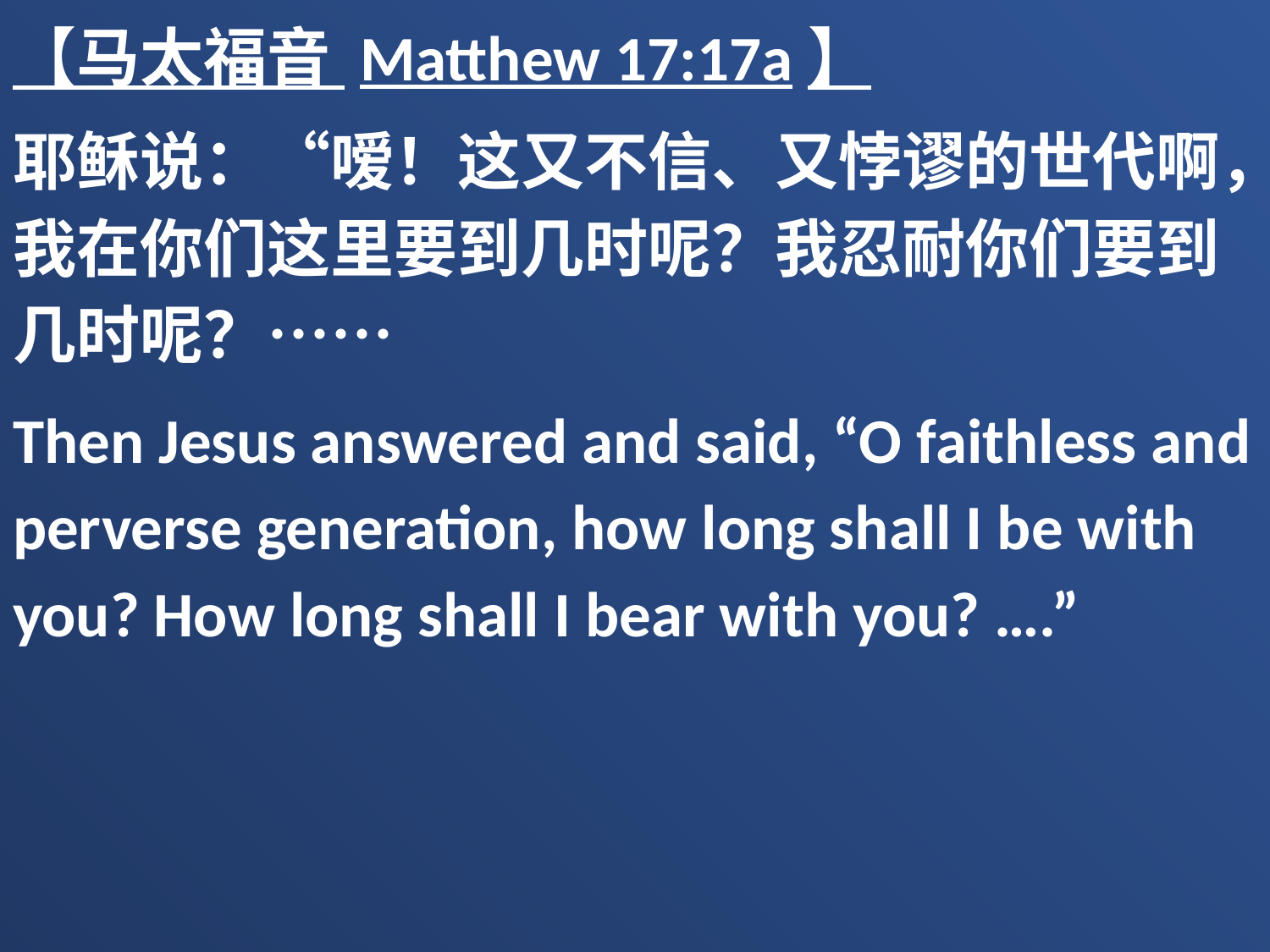

【马太福音 Matthew 17:17a】
耶稣说：“嗳！这又不信、又悖谬的世代啊，我在你们这里要到几时呢？我忍耐你们要到几时呢？……
Then Jesus answered and said, “O faithless and perverse generation, how long shall I be with you? How long shall I bear with you? ….”